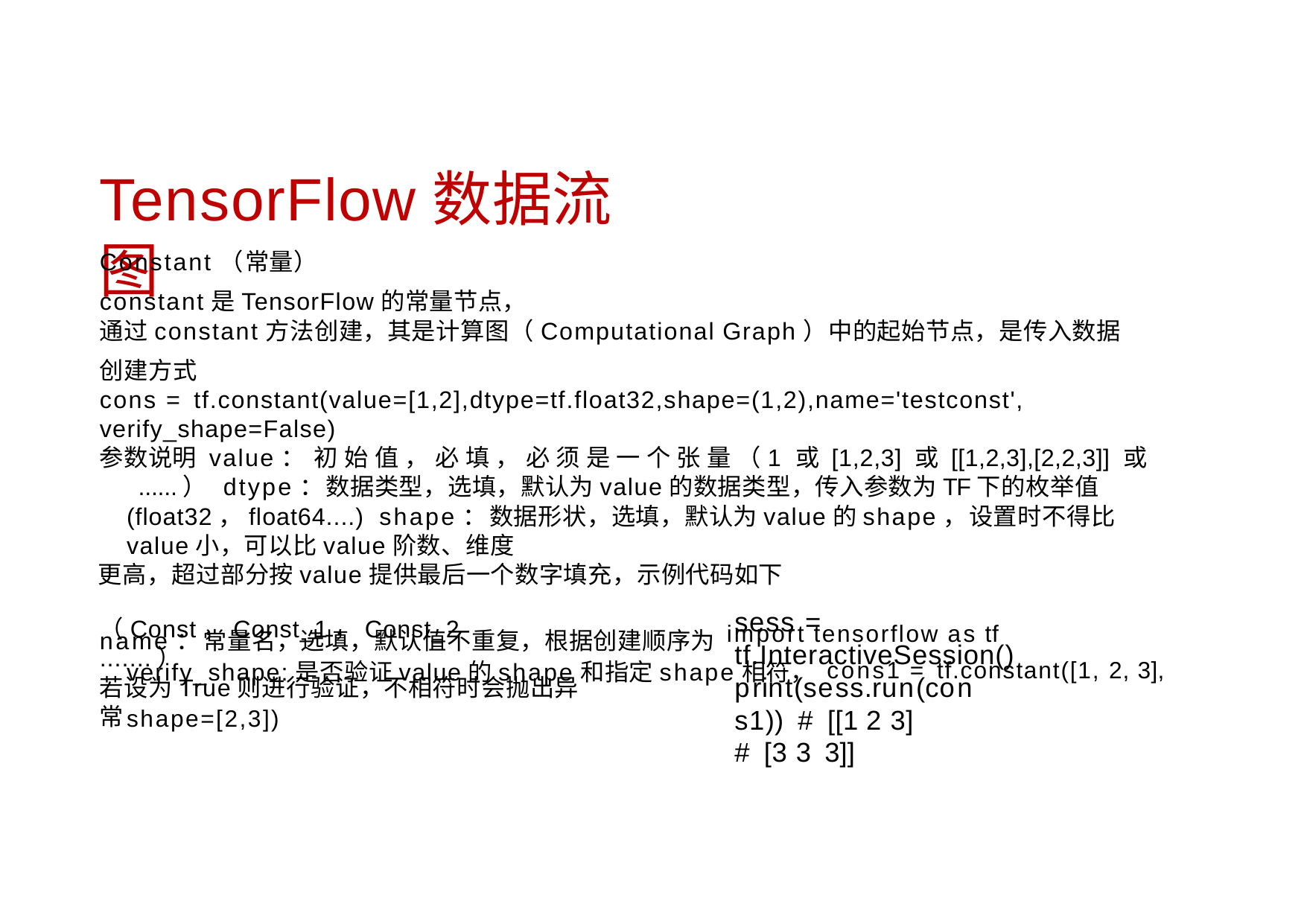

# TensorFlow数据流图
Constant（常量）
constant是TensorFlow的常量节点，
通过constant方法创建，其是计算图（Computational Graph）中的起始节点，是传入数据
创建方式
cons = tf.constant(value=[1,2],dtype=tf.float32,shape=(1,2),name='testconst', verify_shape=False)
参数说明 value： 初 始 值 ， 必 填 ， 必 须 是 一 个 张 量 （1 或 [1,2,3] 或 [[1,2,3],[2,2,3]] 或 ......）  dtype：数据类型，选填，默认为value的数据类型，传入参数为TF下的枚举值(float32，float64....)  shape：数据形状，选填，默认为value的shape，设置时不得比value小，可以比value阶数、维度
更高，超过部分按value提供最后一个数字填充，示例代码如下
name：常量名，选填，默认值不重复，根据创建顺序为 import tensorflow as tf
sess = tf.InteractiveSession()
（Const，Const_1，Const_2.......）
verify_shape:是否验证value的shape和指定shape相符， cons1 = tf.constant([1, 2, 3], shape=[2,3])
print(sess.run(cons1))  # [[1 2 3]
# [3 3 3]]
若设为True则进行验证，不相符时会抛出异常